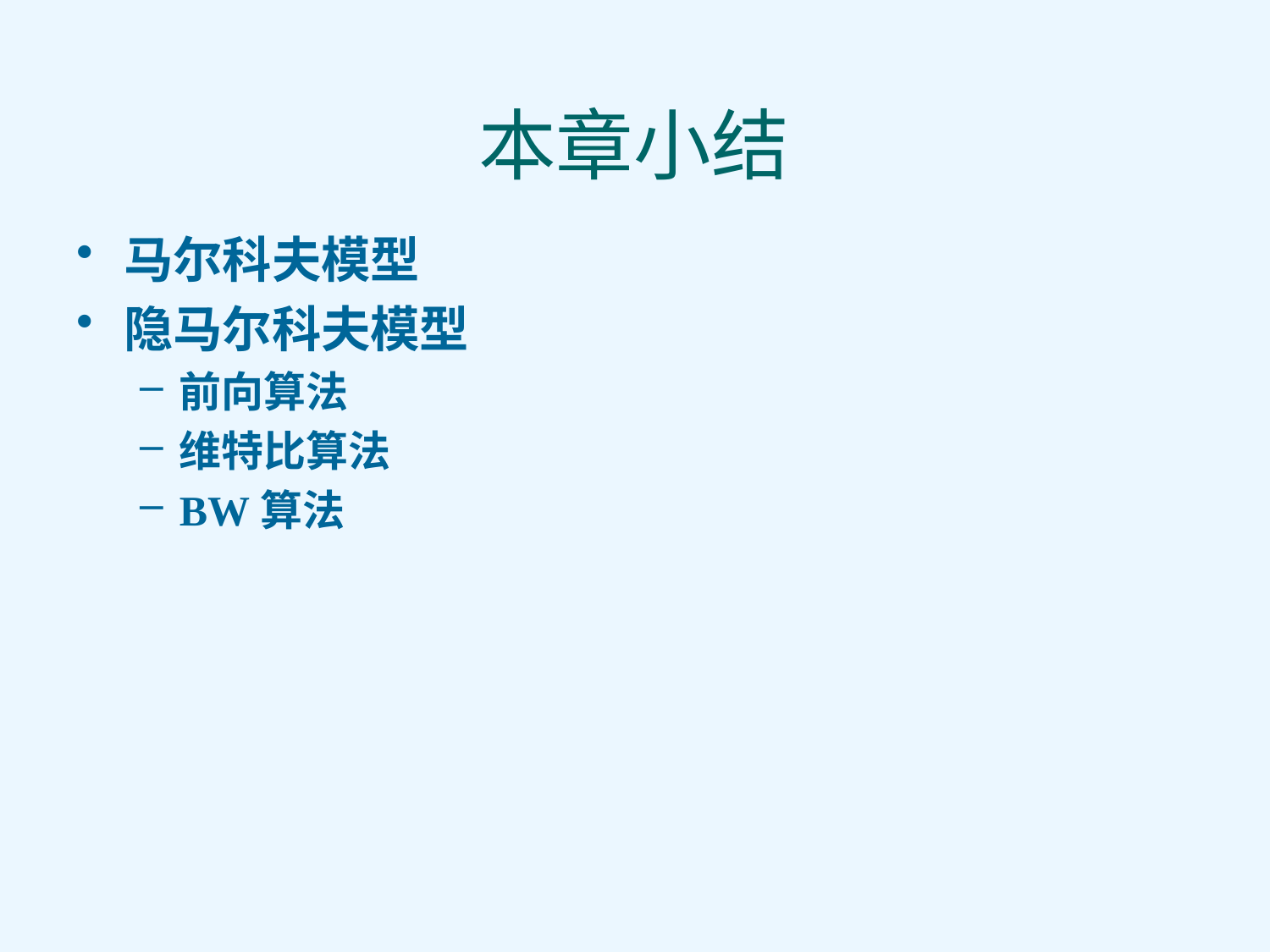

# 本章小结
马尔科夫模型
隐马尔科夫模型
前向算法
维特比算法
BW算法